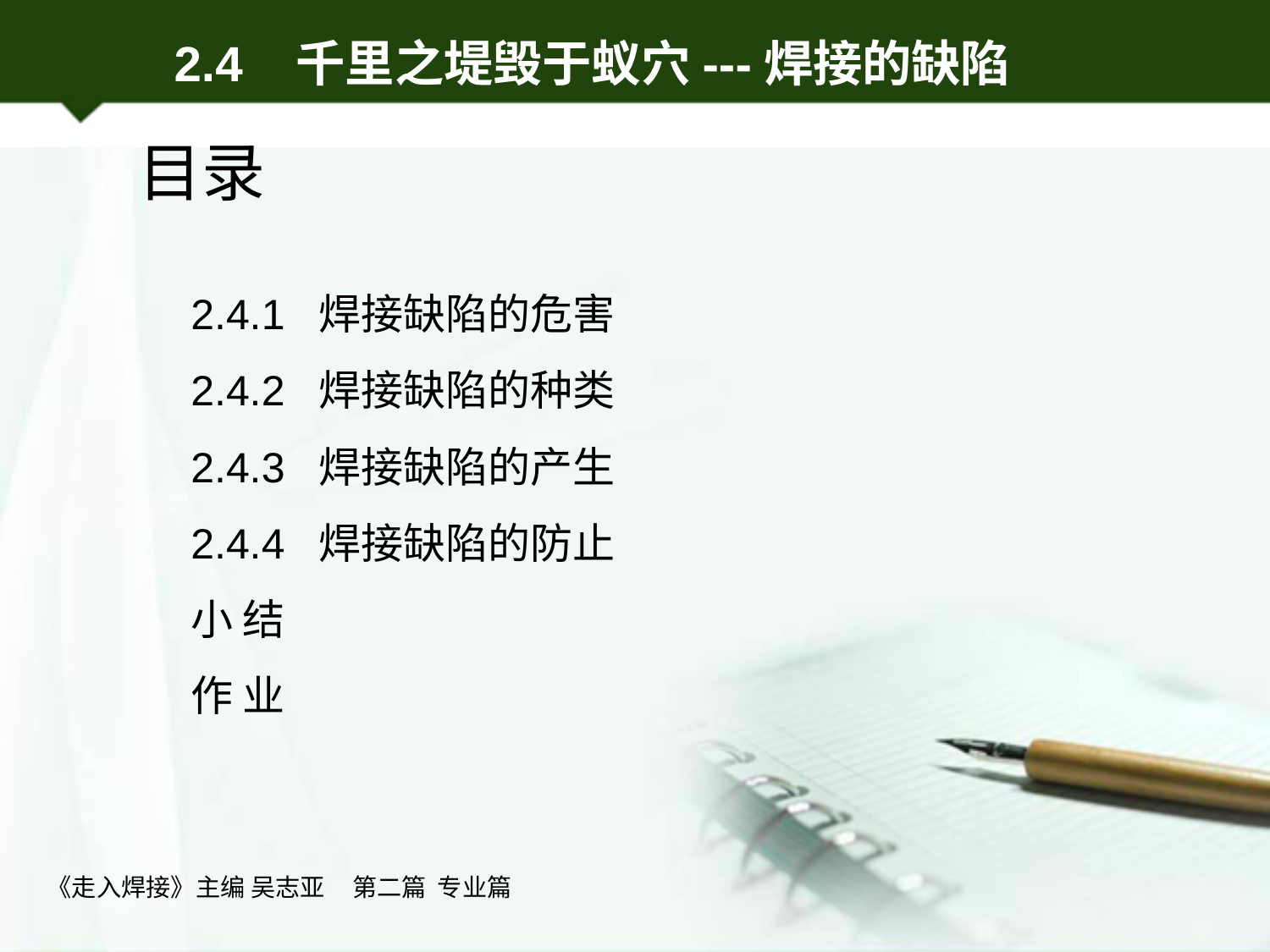

2.4   千里之堤毁于蚁穴---焊接的缺陷
目录
2.4.1  焊接缺陷的危害
2.4.2  焊接缺陷的种类
2.4.3  焊接缺陷的产生
2.4.4  焊接缺陷的防止
小 结
作 业
《走入焊接》主编 吴志亚     第二篇  专业篇